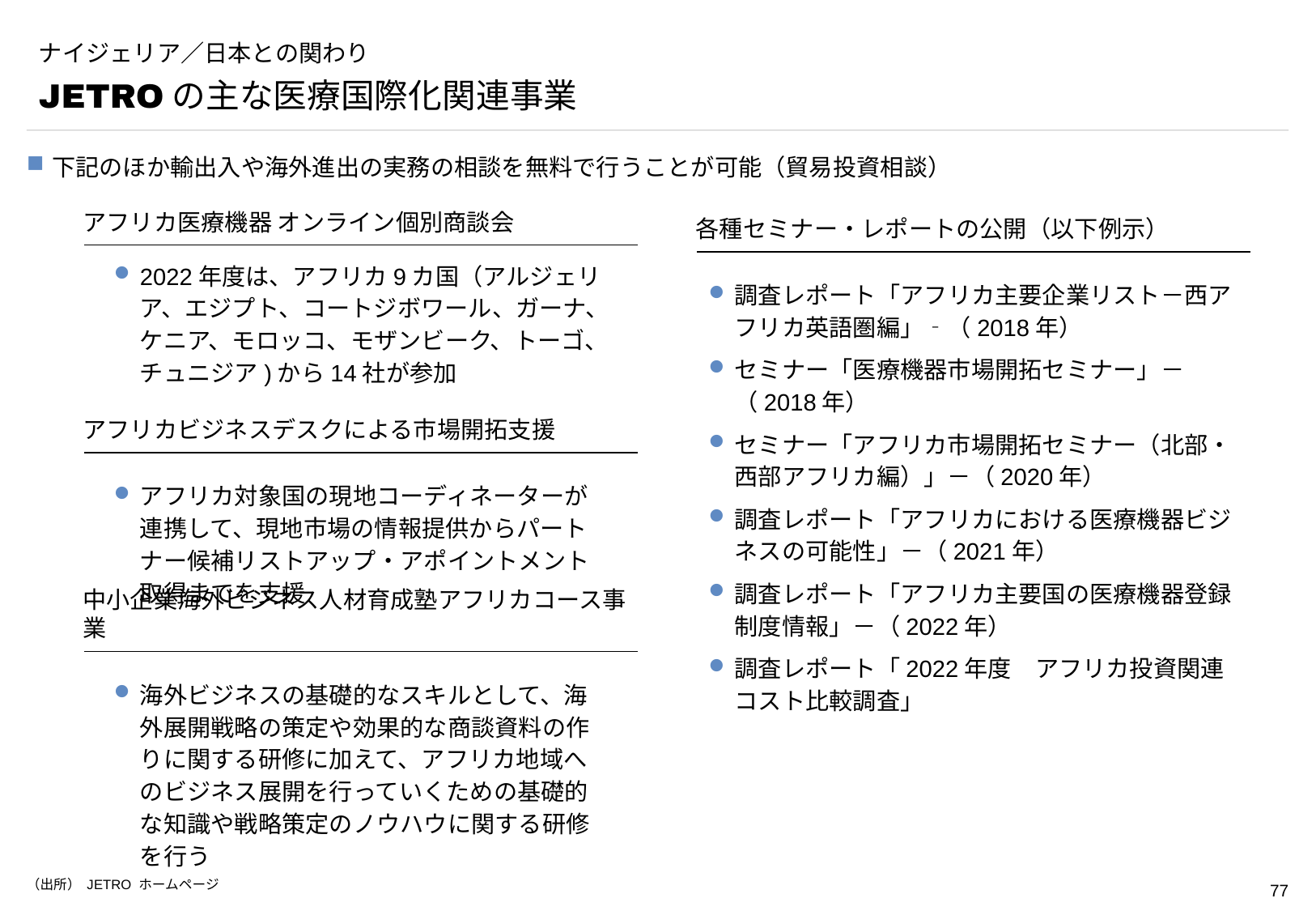

# ナイジェリア／日本との関わり
JETROの主な医療国際化関連事業
下記のほか輸出入や海外進出の実務の相談を無料で行うことが可能（貿易投資相談）
アフリカ医療機器 オンライン個別商談会
各種セミナー・レポートの公開（以下例示）
2022年度は、アフリカ9カ国（アルジェリア、エジプト、コートジボワール、ガーナ、ケニア、モロッコ、モザンビーク、トーゴ、チュニジア)から14社が参加
調査レポート「アフリカ主要企業リスト－西アフリカ英語圏編」‐（2018年）
セミナー「医療機器市場開拓セミナー」－（2018年）
セミナー「アフリカ市場開拓セミナー（北部・西部アフリカ編）」－（2020年）
調査レポート「アフリカにおける医療機器ビジネスの可能性」－（2021年）
調査レポート「アフリカ主要国の医療機器登録制度情報」－（2022年）
調査レポート「2022年度　アフリカ投資関連コスト比較調査」

アフリカビジネスデスクによる市場開拓支援
アフリカ対象国の現地コーディネーターが連携して、現地市場の情報提供からパートナー候補リストアップ・アポイントメント取得までを支援
中小企業海外ビジネス人材育成塾アフリカコース事業
海外ビジネスの基礎的なスキルとして、海外展開戦略の策定や効果的な商談資料の作りに関する研修に加えて、アフリカ地域へのビジネス展開を行っていくための基礎的な知識や戦略策定のノウハウに関する研修を行う
（出所） JETRO ホームページ